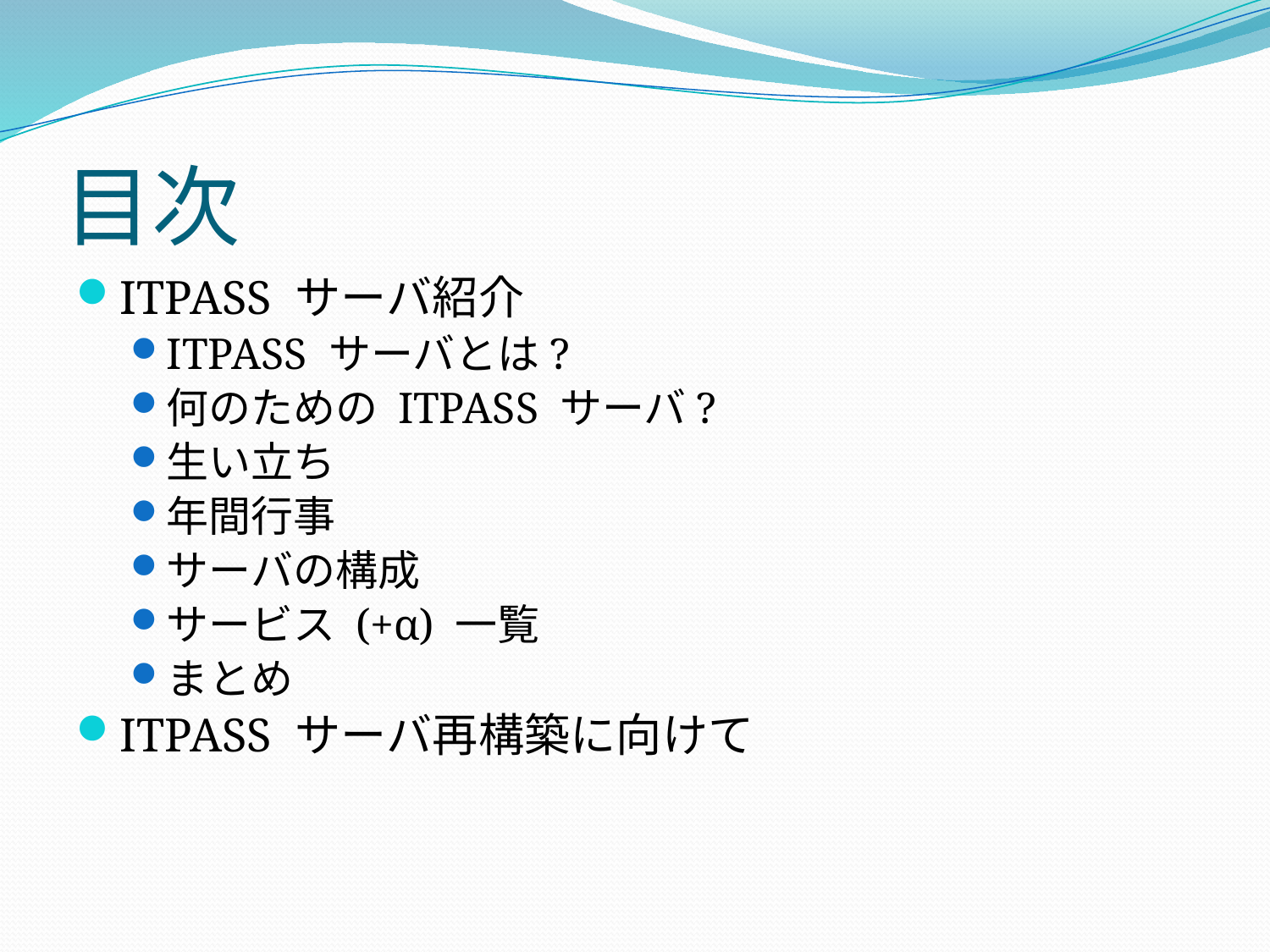

# 目次
ITPASS サーバ紹介
ITPASS サーバとは?
何のための ITPASS サーバ?
生い立ち
年間行事
サーバの構成
サービス (+α) 一覧
まとめ
ITPASS サーバ再構築に向けて